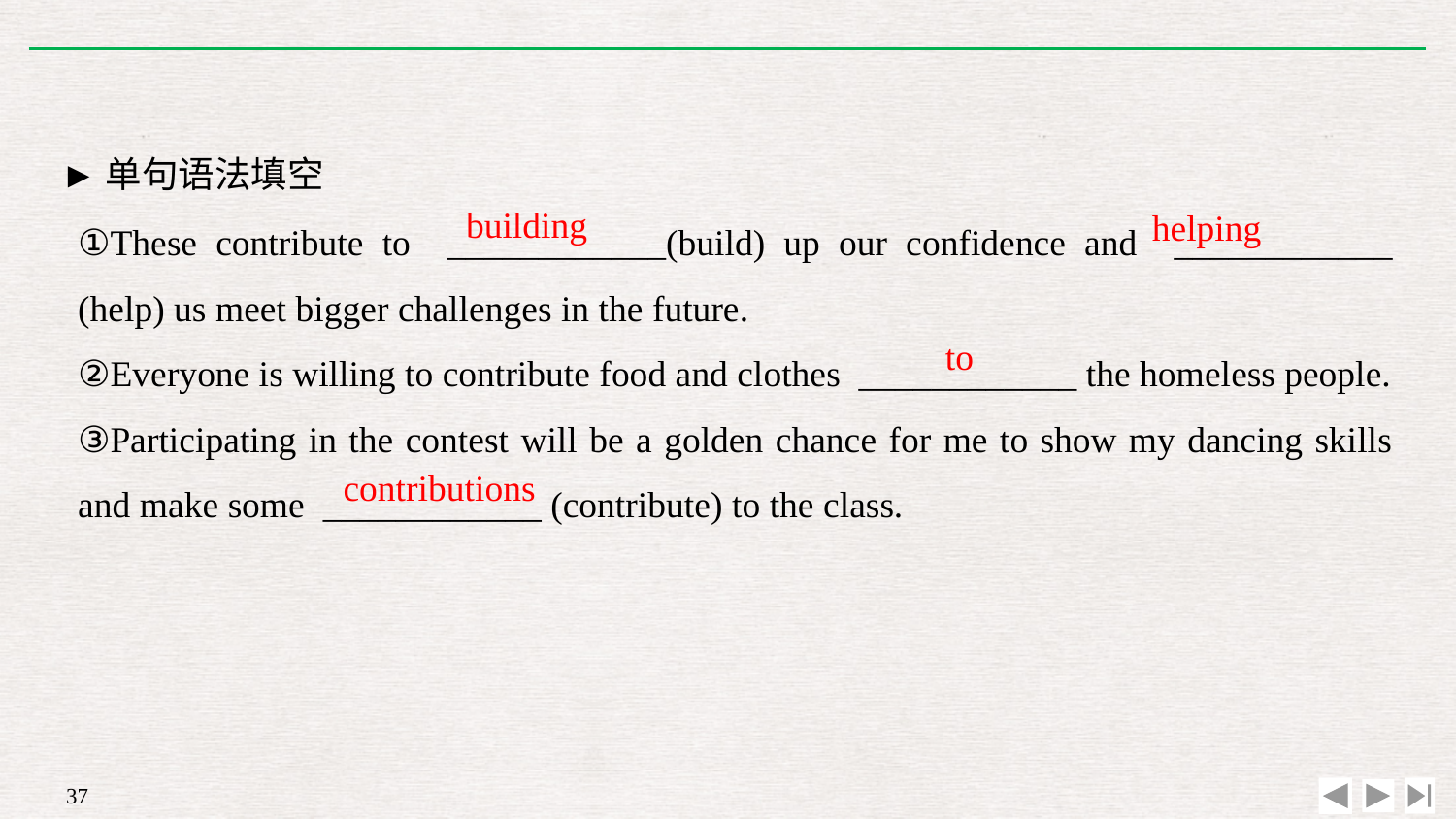

►单句语法填空
①These contribute to  ____________(build) up our confidence and  ____________ (help) us meet bigger challenges in the future.
②Everyone is willing to contribute food and clothes  ____________ the homeless people.
③Participating in the contest will be a golden chance for me to show my dancing skills and make some  ____________ (contribute) to the class.
building
helping
to
contributions